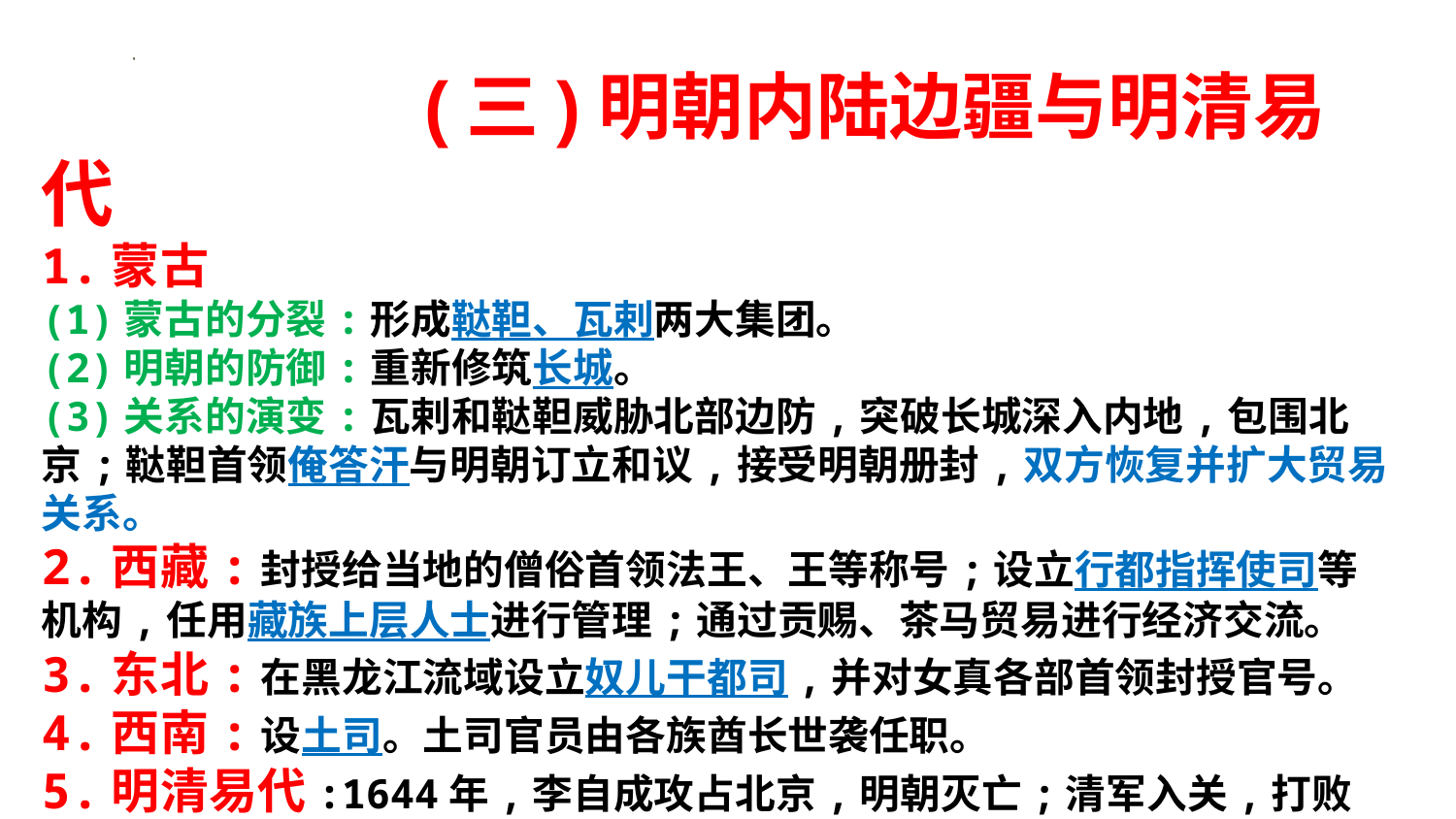

(三)明朝内陆边疆与明清易代
1.蒙古
(1)蒙古的分裂:形成鞑靼、瓦剌两大集团。
(2)明朝的防御:重新修筑长城。
(3)关系的演变:瓦剌和鞑靼威胁北部边防,突破长城深入内地,包围北京;鞑靼首领俺答汗与明朝订立和议,接受明朝册封,双方恢复并扩大贸易关系。
2.西藏:封授给当地的僧俗首领法王、王等称号;设立行都指挥使司等机构,任用藏族上层人士进行管理;通过贡赐、茶马贸易进行经济交流。
3.东北:在黑龙江流域设立奴儿干都司,并对女真各部首领封授官号。
4.西南:设土司。土司官员由各族酋长世袭任职。
5.明清易代:1644年,李自成攻占北京,明朝灭亡;清军入关,打败李自成,进占并迁都北京。